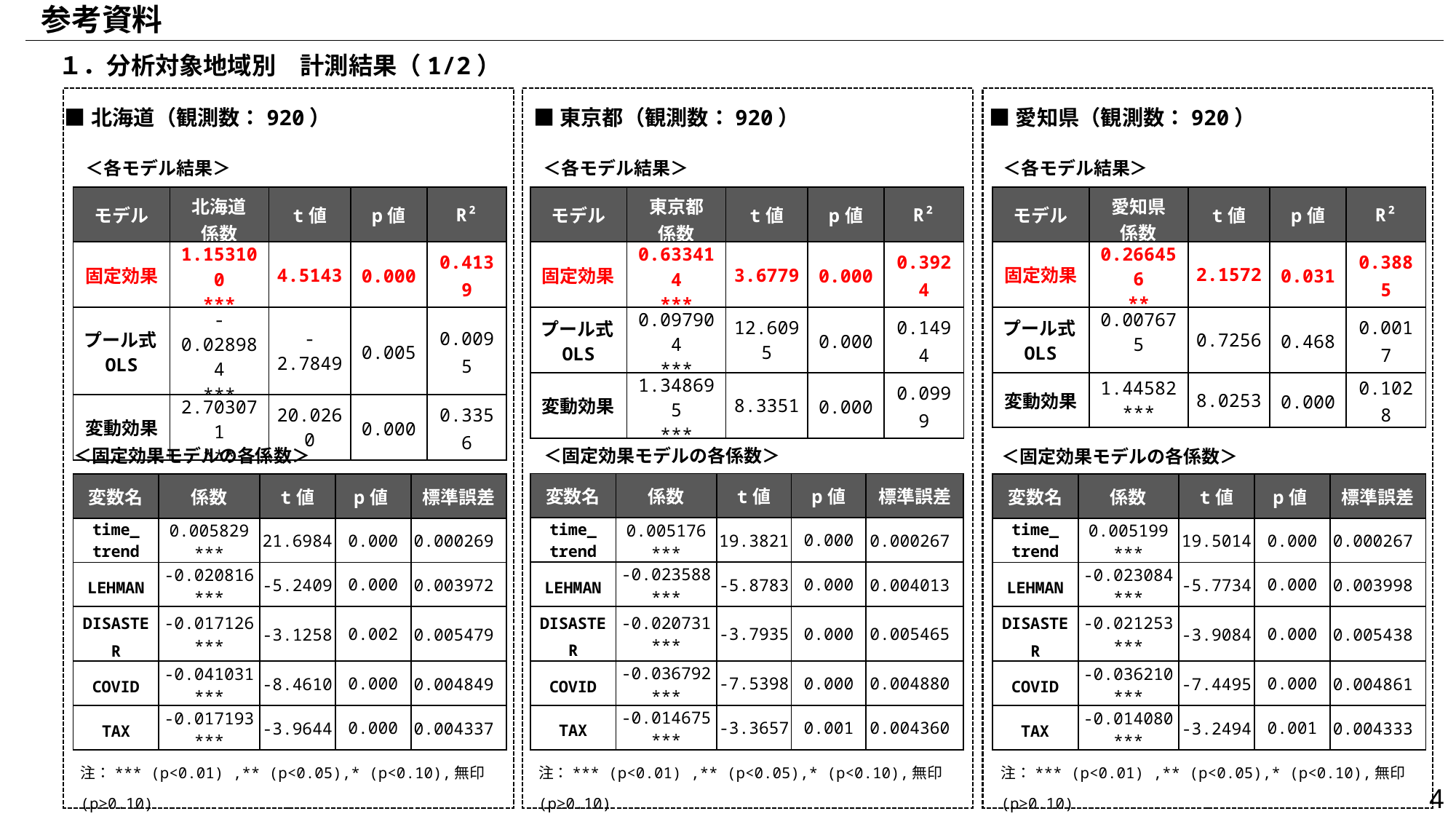

参考資料
１．分析対象地域別　計測結果（1/2）

 ■北海道（観測数：920）
■東京都（観測数：920）
■愛知県（観測数：920）
 ＜各モデル結果＞
 ＜各モデル結果＞
 ＜各モデル結果＞
| モデル | 愛知県 係数 | t値 | p値 | R² |
| --- | --- | --- | --- | --- |
| 固定効果 | 0.266456 \*\* | 2.1572 | 0.031 | 0.3885 |
| プール式OLS | 0.007675 | 0.7256 | 0.468 | 0.0017 |
| 変動効果 | 1.44582 \*\*\* | 8.0253 | 0.000 | 0.1028 |
| モデル | 北海道 係数 | t値 | p値 | R² |
| --- | --- | --- | --- | --- |
| 固定効果 | 1.153100 \*\*\* | 4.5143 | 0.000 | 0.4139 |
| プール式OLS | -0.028984 \*\*\* | -2.7849 | 0.005 | 0.0095 |
| 変動効果 | 2.703071 \*\*\* | 20.0260 | 0.000 | 0.3356 |
| モデル | 東京都 係数 | t値 | p値 | R² |
| --- | --- | --- | --- | --- |
| 固定効果 | 0.633414 \*\*\* | 3.6779 | 0.000 | 0.3924 |
| プール式OLS | 0.097904 \*\*\* | 12.6095 | 0.000 | 0.1494 |
| 変動効果 | 1.348695 \*\*\* | 8.3351 | 0.000 | 0.0999 |
  ＜固定効果モデルの各係数＞
  ＜固定効果モデルの各係数＞
 ＜固定効果モデルの各係数＞
| 変数名 | 係数 | t値 | p値 | 標準誤差 |
| --- | --- | --- | --- | --- |
| time\_ trend | 0.005176 \*\*\* | 19.3821 | 0.000 | 0.000267 |
| LEHMAN | -0.023588 \*\*\* | -5.8783 | 0.000 | 0.004013 |
| DISASTER | -0.020731 \*\*\* | -3.7935 | 0.000 | 0.005465 |
| COVID | -0.036792 \*\*\* | -7.5398 | 0.000 | 0.004880 |
| TAX | -0.014675 \*\*\* | -3.3657 | 0.001 | 0.004360 |
| 変数名 | 係数 | t値 | p値 | 標準誤差 |
| --- | --- | --- | --- | --- |
| time\_ trend | 0.005829 \*\*\* | 21.6984 | 0.000 | 0.000269 |
| LEHMAN | -0.020816 \*\*\* | -5.2409 | 0.000 | 0.003972 |
| DISASTER | -0.017126 \*\*\* | -3.1258 | 0.002 | 0.005479 |
| COVID | -0.041031 \*\*\* | -8.4610 | 0.000 | 0.004849 |
| TAX | -0.017193 \*\*\* | -3.9644 | 0.000 | 0.004337 |
| 変数名 | 係数 | t値 | p値 | 標準誤差 |
| --- | --- | --- | --- | --- |
| time\_ trend | 0.005199 \*\*\* | 19.5014 | 0.000 | 0.000267 |
| LEHMAN | -0.023084 \*\*\* | -5.7734 | 0.000 | 0.003998 |
| DISASTER | -0.021253 \*\*\* | -3.9084 | 0.000 | 0.005438 |
| COVID | -0.036210 \*\*\* | -7.4495 | 0.000 | 0.004861 |
| TAX | -0.014080 \*\*\* | -3.2494 | 0.001 | 0.004333 |
注：*** (p<0.01) ,** (p<0.05),* (p<0.10),無印 (p≥0.10)
注：*** (p<0.01) ,** (p<0.05),* (p<0.10),無印 (p≥0.10)
注：*** (p<0.01) ,** (p<0.05),* (p<0.10),無印 (p≥0.10)
4